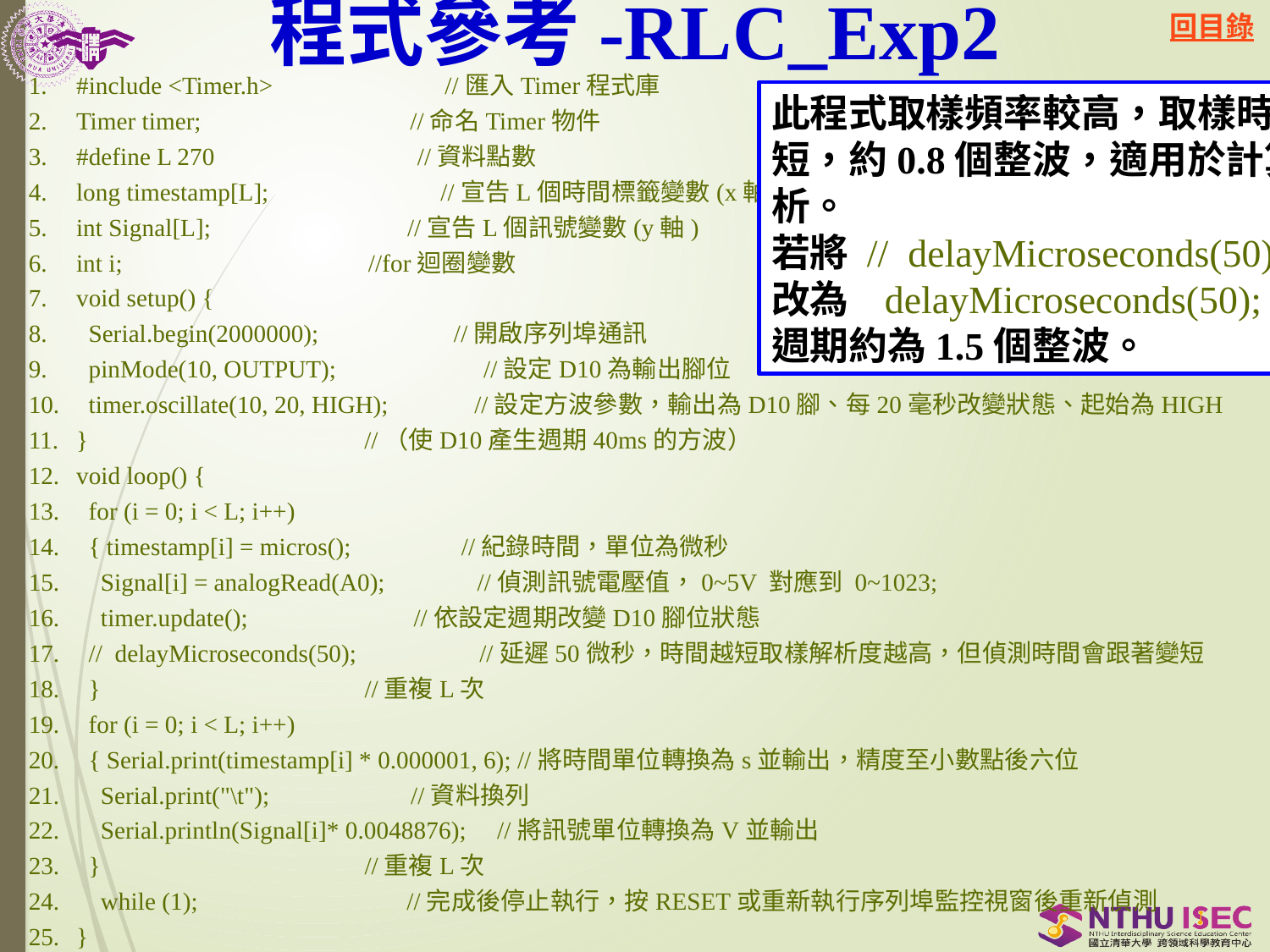

程式參考-RLC_Exp2
#include <Timer.h>                            //匯入Timer程式庫
Timer timer;                                  //命名Timer物件
#define L 270                                 //資料點數
long timestamp[L];                            //宣告L個時間標籤變數(x軸)
int Signal[L];                                //宣告L個訊號變數(y軸)
int i;                                        //for迴圈變數
void setup() {
  Serial.begin(2000000);                      //開啟序列埠通訊
  pinMode(10, OUTPUT);                        //設定D10為輸出腳位
  timer.oscillate(10, 20, HIGH);              //設定方波參數，輸出為D10腳、每20毫秒改變狀態、起始為HIGH
}                                             //（使D10產生週期40ms的方波）
void loop() {
  for (i = 0; i < L; i++)
  { timestamp[i] = micros();                  //紀錄時間，單位為微秒
    Signal[i] = analogRead(A0);               //偵測訊號電壓值，0~5V 對應到 0~1023;
    timer.update();                           //依設定週期改變D10腳位狀態
  //  delayMicroseconds(50);                    //延遲50微秒，時間越短取樣解析度越高，但偵測時間會跟著變短
  }                                           //重複L次
  for (i = 0; i < L; i++)
  { Serial.print(timestamp[i] * 0.000001, 6); //將時間單位轉換為s並輸出，精度至小數點後六位
    Serial.print("\t");                       //資料換列
    Serial.println(Signal[i]* 0.0048876);     //將訊號單位轉換為V並輸出
  }                                           //重複L次
    while (1);                                  //完成後停止執行，按RESET或重新執行序列埠監控視窗後重新偵測
}
此程式取樣頻率較高，取樣時間較短，約0.8個整波，適用於計算分析。
若將 //  delayMicroseconds(50);
改為   delayMicroseconds(50);
週期約為1.5個整波。